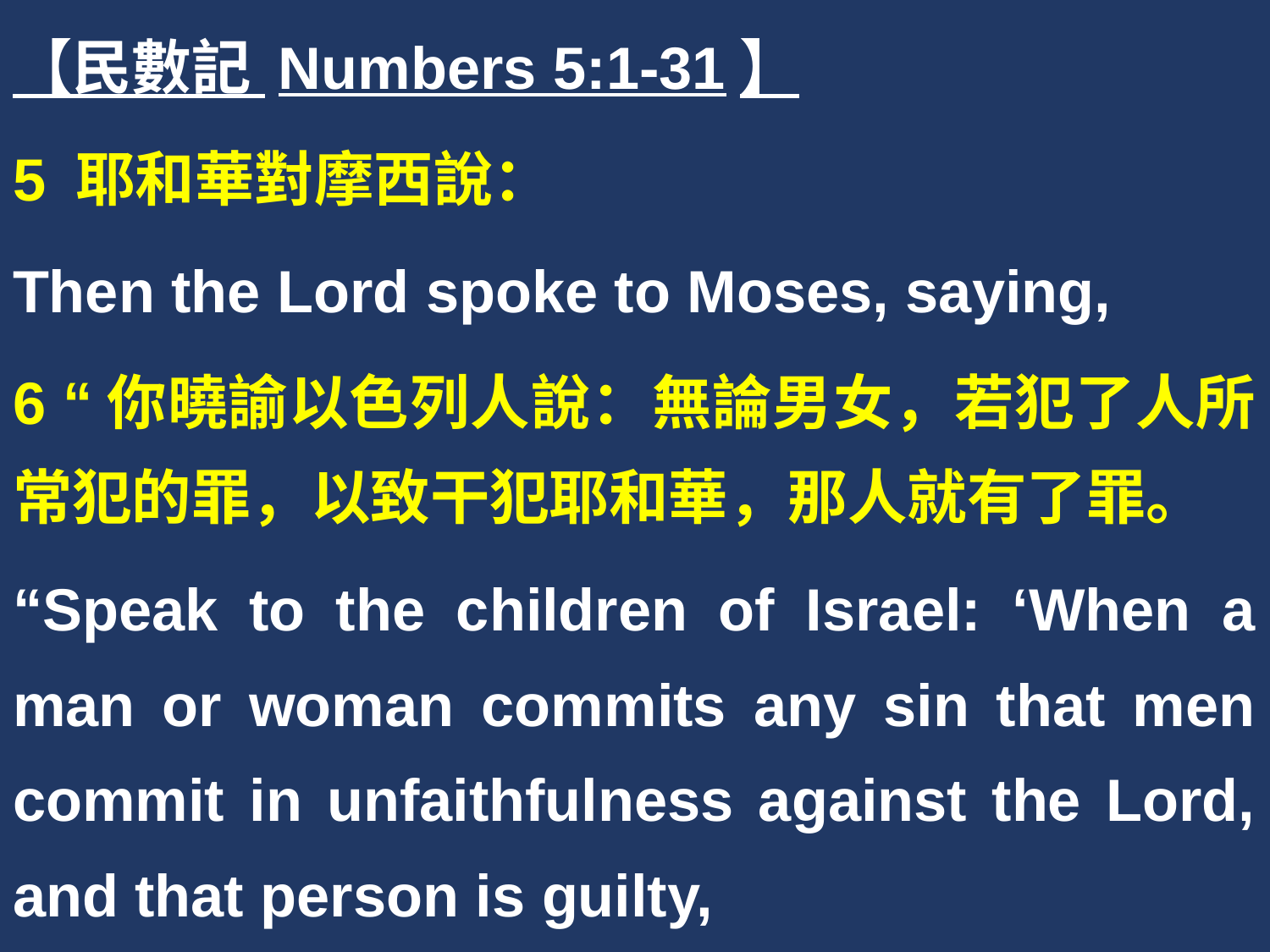

【民數記 Numbers 5:1-31】
5 耶和華對摩西說：
Then the Lord spoke to Moses, saying,
6 “你曉諭以色列人說：無論男女，若犯了人所常犯的罪，以致干犯耶和華，那人就有了罪。
“Speak to the children of Israel: ‘When a man or woman commits any sin that men commit in unfaithfulness against the Lord, and that person is guilty,